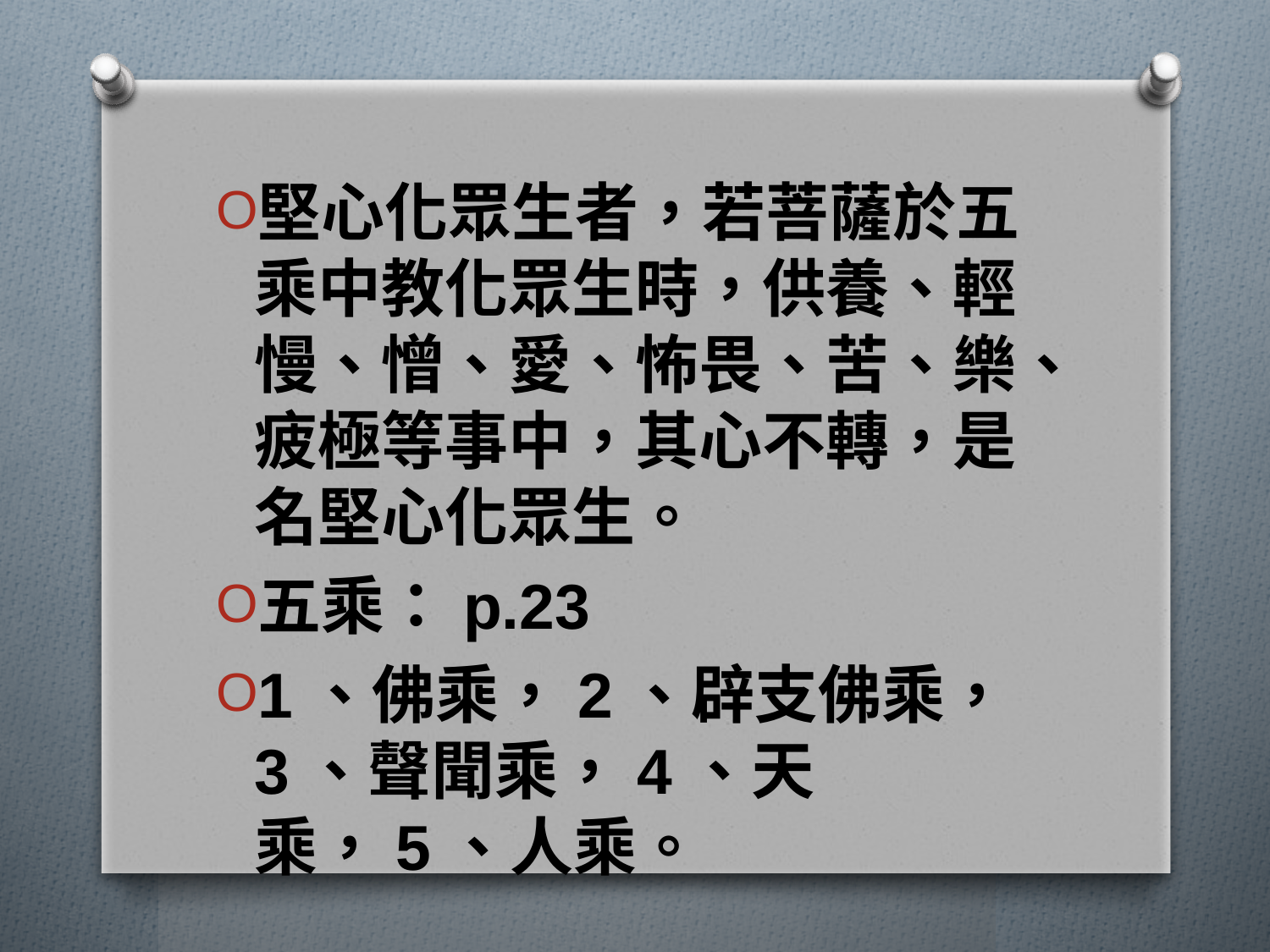

堅心化眾生者，若菩薩於五乘中教化眾生時，供養、輕慢、憎、愛、怖畏、苦、樂、疲極等事中，其心不轉，是名堅心化眾生。
五乘：p.23
1、佛乘，2、辟支佛乘，3、聲聞乘，4、天乘，5、人乘。